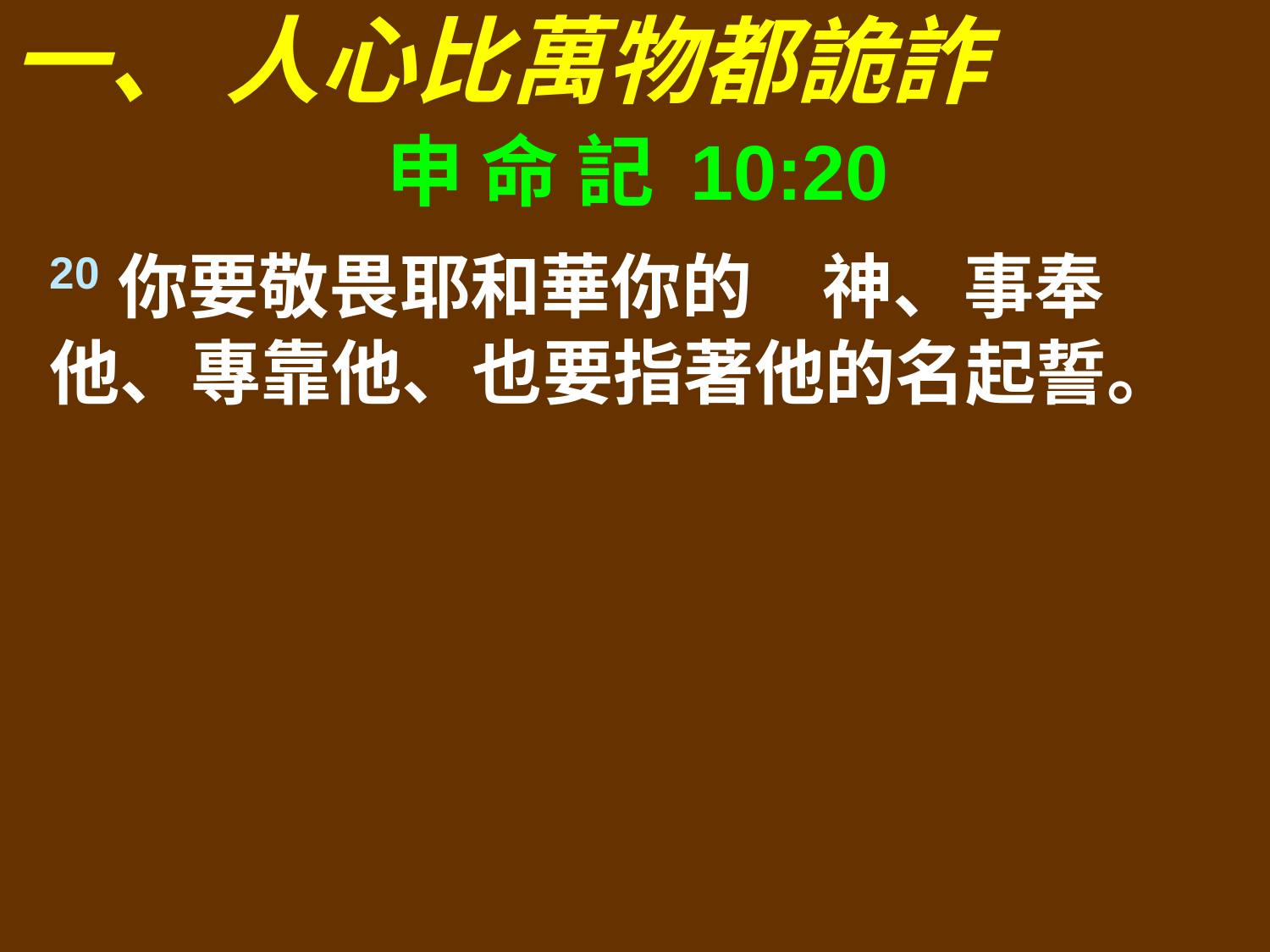

一、 人心比萬物都詭詐
申 命 記 10:20
20你要敬畏耶和華你的　神、事奉他、專靠他、也要指著他的名起誓。